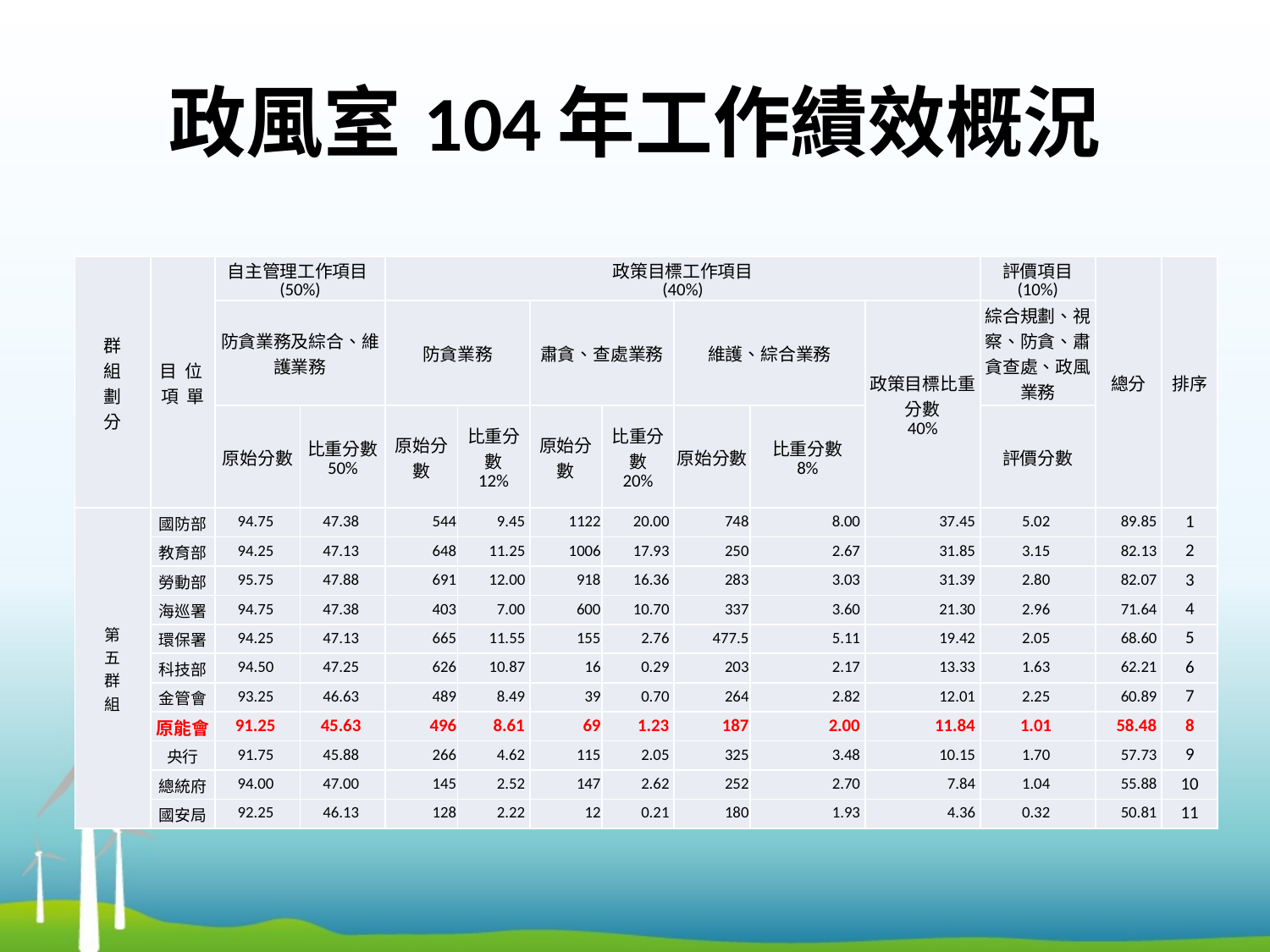

# 政風室104年工作績效概況

| 群 組 劃 分 | 目 位 項 單 | 自主管理工作項目(50%) |  | 政策目標工作項目 (40%) |  |  |  |  |  |  | 評價項目 (10%) | 總分 | 排序 |
| --- | --- | --- | --- | --- | --- | --- | --- | --- | --- | --- | --- | --- | --- |
|  |  | 防貪業務及綜合、維護業務 |  | 防貪業務 |  | 肅貪、查處業務 |  | 維護、綜合業務 |  | 政策目標比重分數 40% | 綜合規劃、視察、防貪、肅貪查處、政風業務 |  |  |
|  |  | 原始分數 | 比重分數 50% | 原始分數 | 比重分數 12% | 原始分數 | 比重分數 20% | 原始分數 | 比重分數 8% |  | 評價分數 |  |  |
| 第 五 群 組 | 國防部 | 94.75 | 47.38 | 544 | 9.45 | 1122 | 20.00 | 748 | 8.00 | 37.45 | 5.02 | 89.85 | 1 |
|  | 教育部 | 94.25 | 47.13 | 648 | 11.25 | 1006 | 17.93 | 250 | 2.67 | 31.85 | 3.15 | 82.13 | 2 |
|  | 勞動部 | 95.75 | 47.88 | 691 | 12.00 | 918 | 16.36 | 283 | 3.03 | 31.39 | 2.80 | 82.07 | 3 |
|  | 海巡署 | 94.75 | 47.38 | 403 | 7.00 | 600 | 10.70 | 337 | 3.60 | 21.30 | 2.96 | 71.64 | 4 |
|  | 環保署 | 94.25 | 47.13 | 665 | 11.55 | 155 | 2.76 | 477.5 | 5.11 | 19.42 | 2.05 | 68.60 | 5 |
|  | 科技部 | 94.50 | 47.25 | 626 | 10.87 | 16 | 0.29 | 203 | 2.17 | 13.33 | 1.63 | 62.21 | 6 |
|  | 金管會 | 93.25 | 46.63 | 489 | 8.49 | 39 | 0.70 | 264 | 2.82 | 12.01 | 2.25 | 60.89 | 7 |
|  | 原能會 | 91.25 | 45.63 | 496 | 8.61 | 69 | 1.23 | 187 | 2.00 | 11.84 | 1.01 | 58.48 | 8 |
|  | 央行 | 91.75 | 45.88 | 266 | 4.62 | 115 | 2.05 | 325 | 3.48 | 10.15 | 1.70 | 57.73 | 9 |
|  | 總統府 | 94.00 | 47.00 | 145 | 2.52 | 147 | 2.62 | 252 | 2.70 | 7.84 | 1.04 | 55.88 | 10 |
|  | 國安局 | 92.25 | 46.13 | 128 | 2.22 | 12 | 0.21 | 180 | 1.93 | 4.36 | 0.32 | 50.81 | 11 |